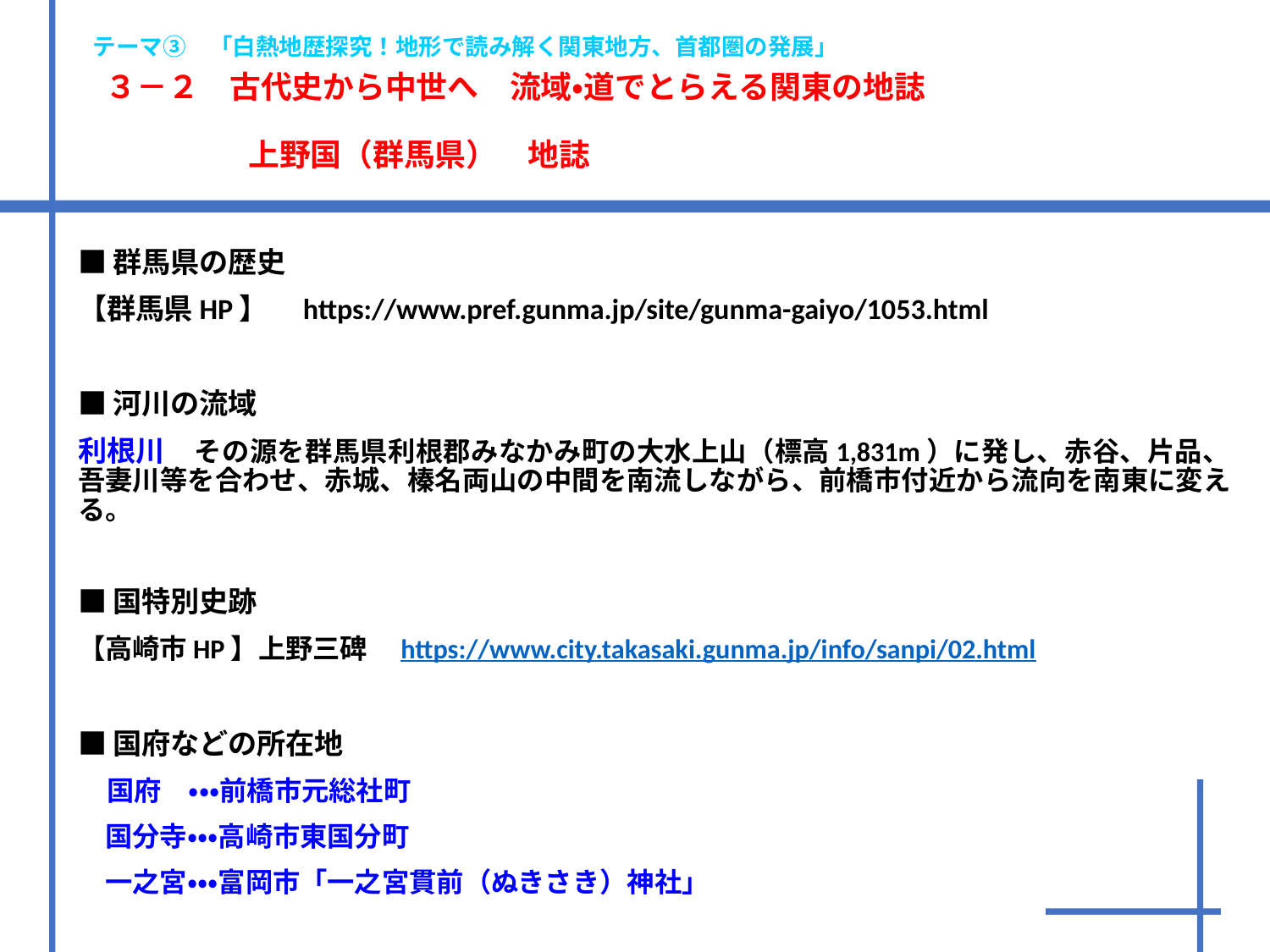

テーマ③　「白熱地歴探究！地形で読み解く関東地方、首都圏の発展」

　３－２　古代史から中世へ　流域・道でとらえる関東の地誌

　　　　　上野国（群馬県）　地誌

■群馬県の歴史
【群馬県HP】　https://www.pref.gunma.jp/site/gunma-gaiyo/1053.html

■河川の流域
利根川　その源を群馬県利根郡みなかみ町の大水上山（標高1,831m）に発し、赤谷、片品、吾妻川等を合わせ、赤城、榛名両山の中間を南流しながら、前橋市付近から流向を南東に変える。

■国特別史跡
【高崎市HP】上野三碑　https://www.city.takasaki.gunma.jp/info/sanpi/02.html

■国府などの所在地
　国府　・・・前橋市元総社町
　国分寺・・・高崎市東国分町
　一之宮・・・富岡市「一之宮貫前（ぬきさき）神社」